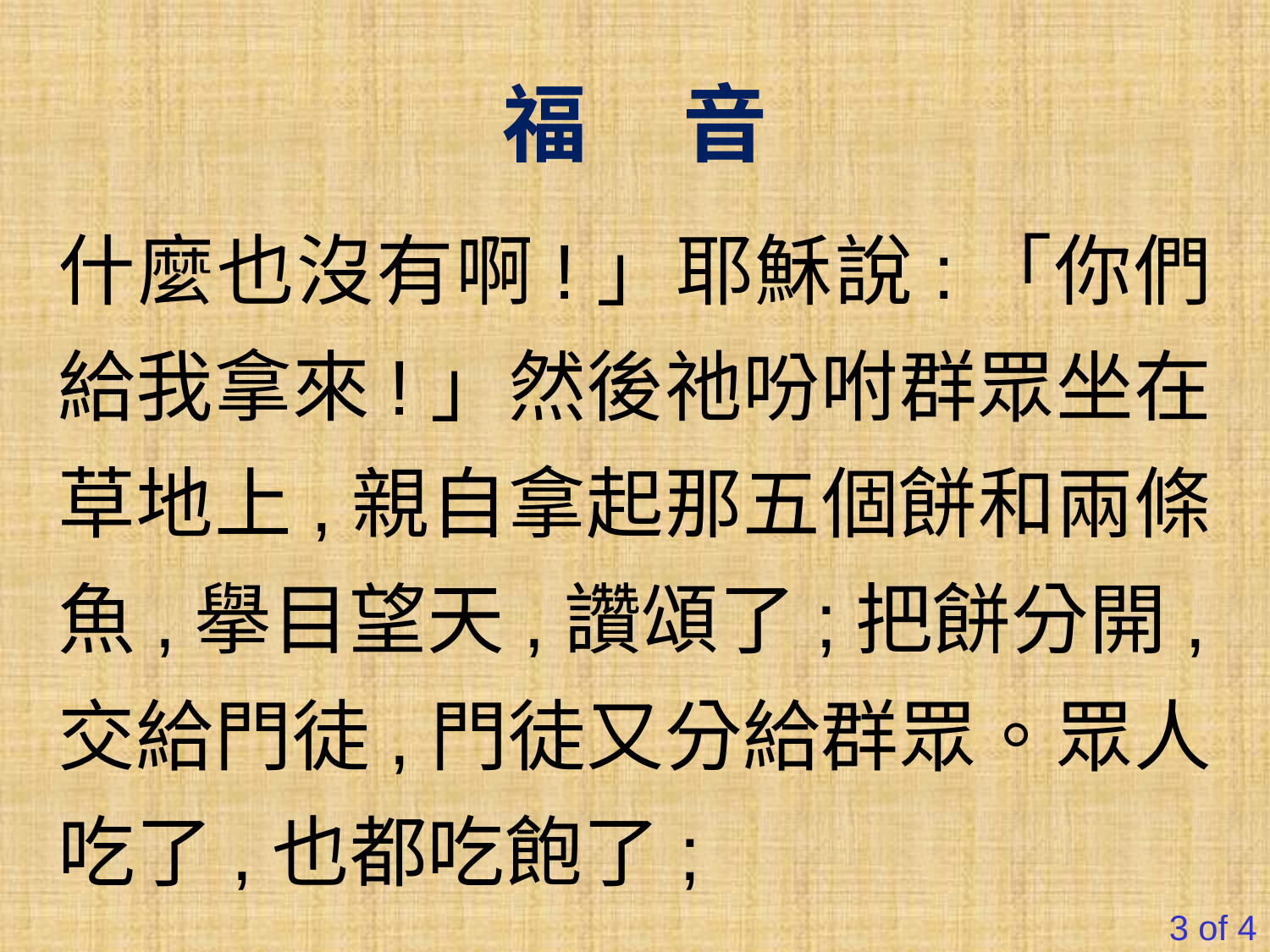

福     音

什麼也沒有啊!」耶穌說:「你們給我拿來!」然後祂吩咐群眾坐在草地上,親自拿起那五個餅和兩條魚,擧目望天,讚頌了;把餅分開,交給門徒,門徒又分給群眾。眾人吃了,也都吃飽了;
3 of 4